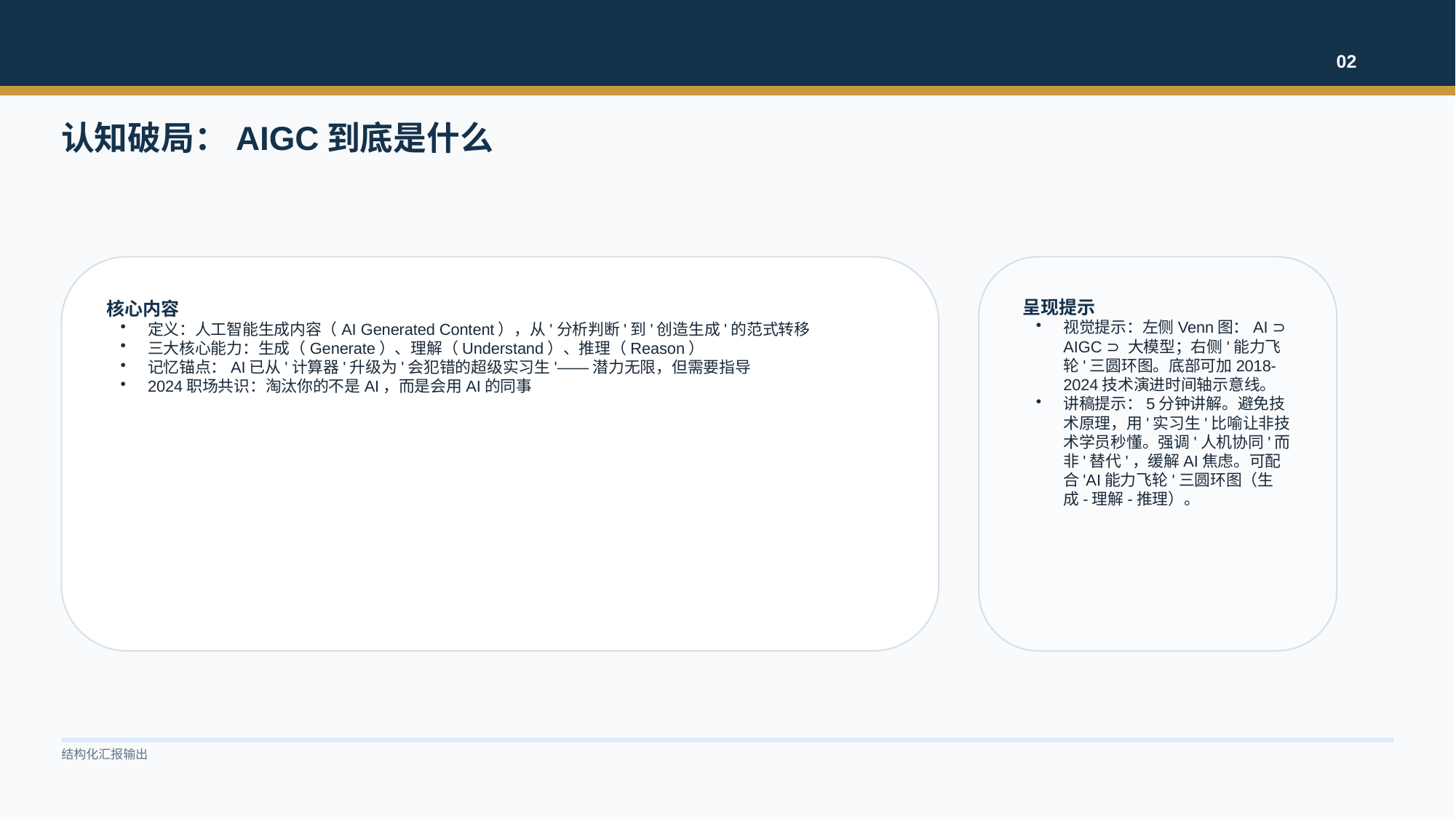

02

认知破局：AIGC到底是什么
核心内容
定义：人工智能生成内容（AI Generated Content），从'分析判断'到'创造生成'的范式转移
三大核心能力：生成（Generate）、理解（Understand）、推理（Reason）
记忆锚点：AI已从'计算器'升级为'会犯错的超级实习生'——潜力无限，但需要指导
2024职场共识：淘汰你的不是AI，而是会用AI的同事
呈现提示
视觉提示：左侧Venn图：AI ⊃ AIGC ⊃ 大模型；右侧'能力飞轮'三圆环图。底部可加2018-2024技术演进时间轴示意线。
讲稿提示：5分钟讲解。避免技术原理，用'实习生'比喻让非技术学员秒懂。强调'人机协同'而非'替代'，缓解AI焦虑。可配合'AI能力飞轮'三圆环图（生成-理解-推理）。

结构化汇报输出